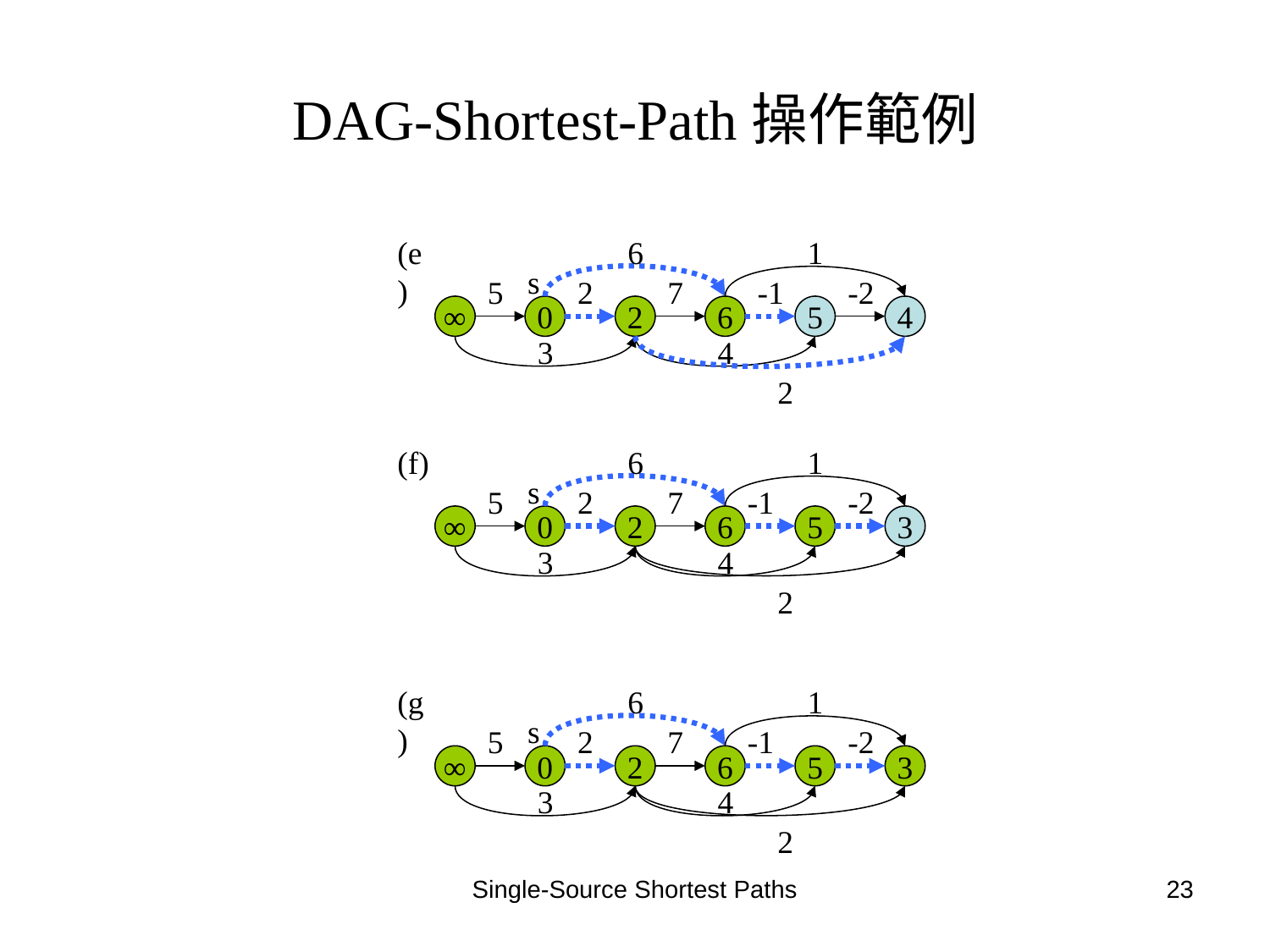

# DAG-Shortest-Path操作範例
(e)
6
1
s
5
2
7
-1
-2
∞
0
2
6
5
4
3
4
2
(f)
6
1
s
5
2
7
-1
-2
∞
0
2
6
5
3
3
4
2
(g)
6
1
s
5
2
7
-1
-2
∞
0
2
6
5
3
3
4
2
Single-Source Shortest Paths
23